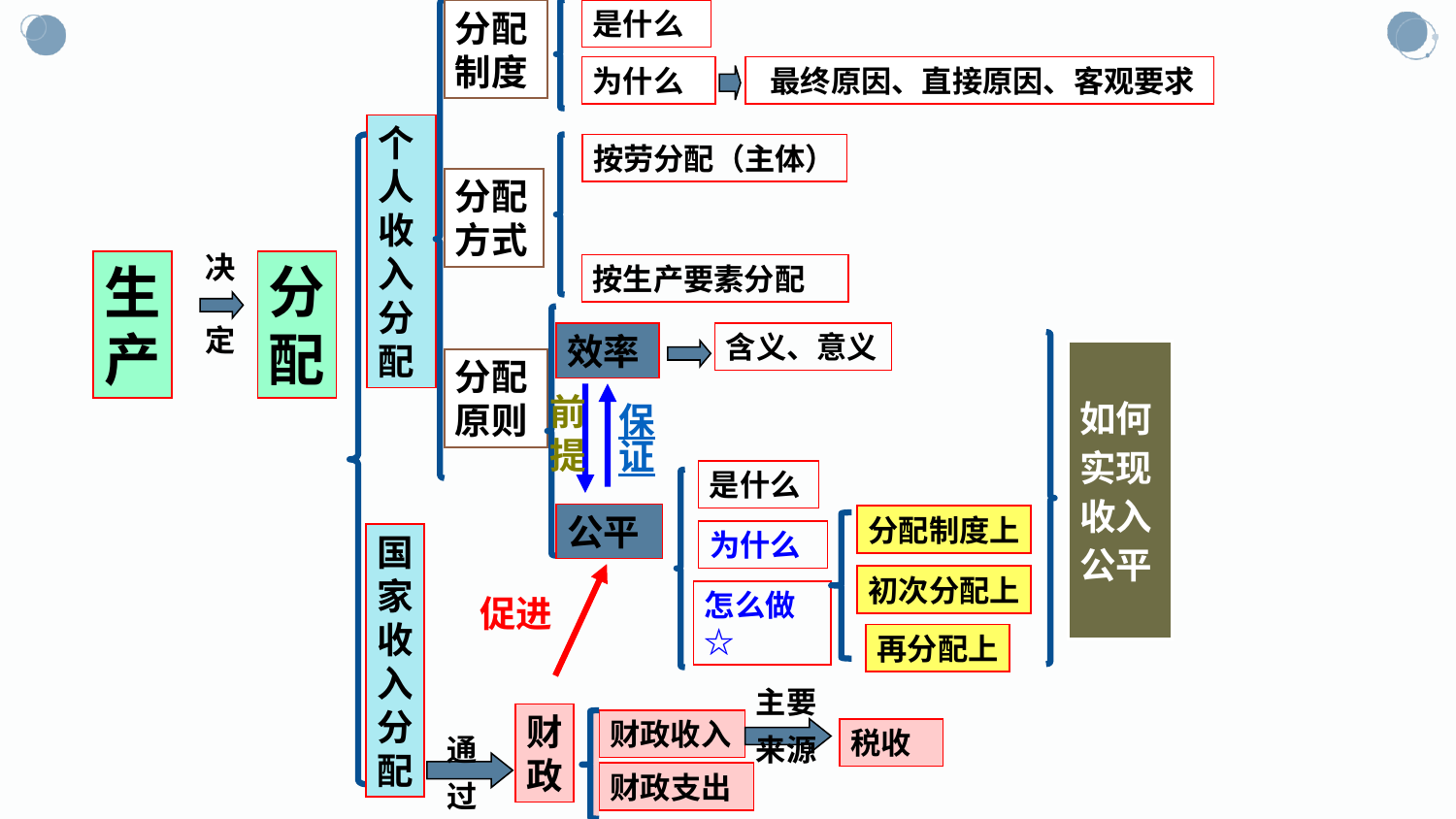

分配
制度

是什么

为什么
 最终原因、直接原因、客观要求

个人
收入
分配

按劳分配（主体）

分配
方式
决

定
分
配
生
产
按生产要素分配

含义、意义
效率

如何
实现
收入
公平

分配
原则

前提

保证
是什么

公平
分配制度上

为什么
国
家
收
入
分
配

初次分配上
怎么做☆
促进
再分配上
主要

来源
财
政

财政收入
税收

通

过

财政支出